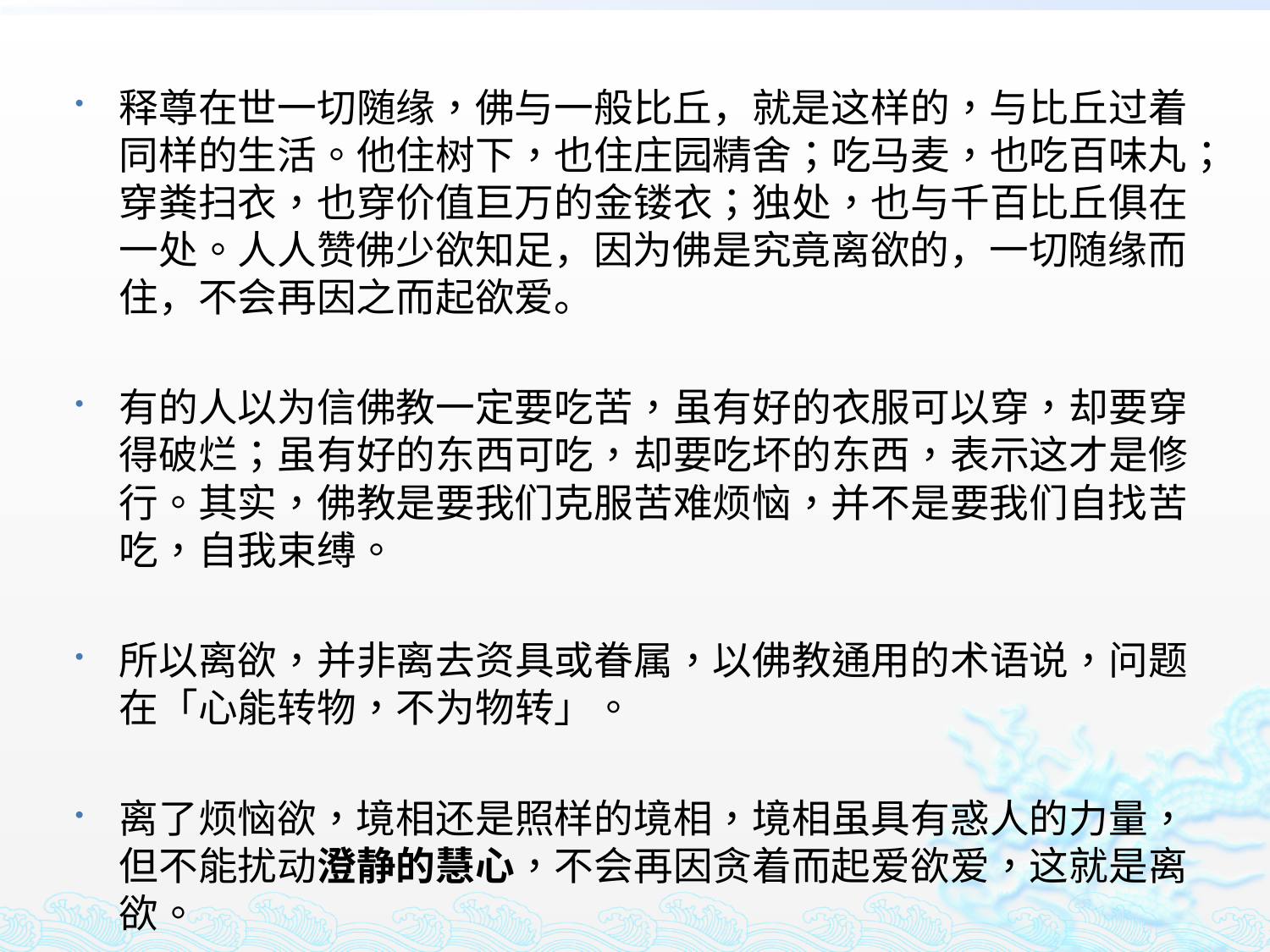

释尊在世一切随缘，佛与一般比丘，就是这样的，与比丘过着同样的生活。他住树下，也住庄园精舍；吃马麦，也吃百味丸；穿粪扫衣，也穿价值巨万的金镂衣；独处，也与千百比丘俱在一处。人人赞佛少欲知足，因为佛是究竟离欲的，一切随缘而住，不会再因之而起欲爱。

有的人以为信佛教一定要吃苦，虽有好的衣服可以穿，却要穿得破烂；虽有好的东西可吃，却要吃坏的东西，表示这才是修行。其实，佛教是要我们克服苦难烦恼，并不是要我们自找苦吃，自我束缚。

所以离欲，并非离去资具或眷属，以佛教通用的术语说，问题在「心能转物，不为物转」。

离了烦恼欲，境相还是照样的境相，境相虽具有惑人的力量，但不能扰动澄静的慧心，不会再因贪着而起爱欲爱，这就是离欲。